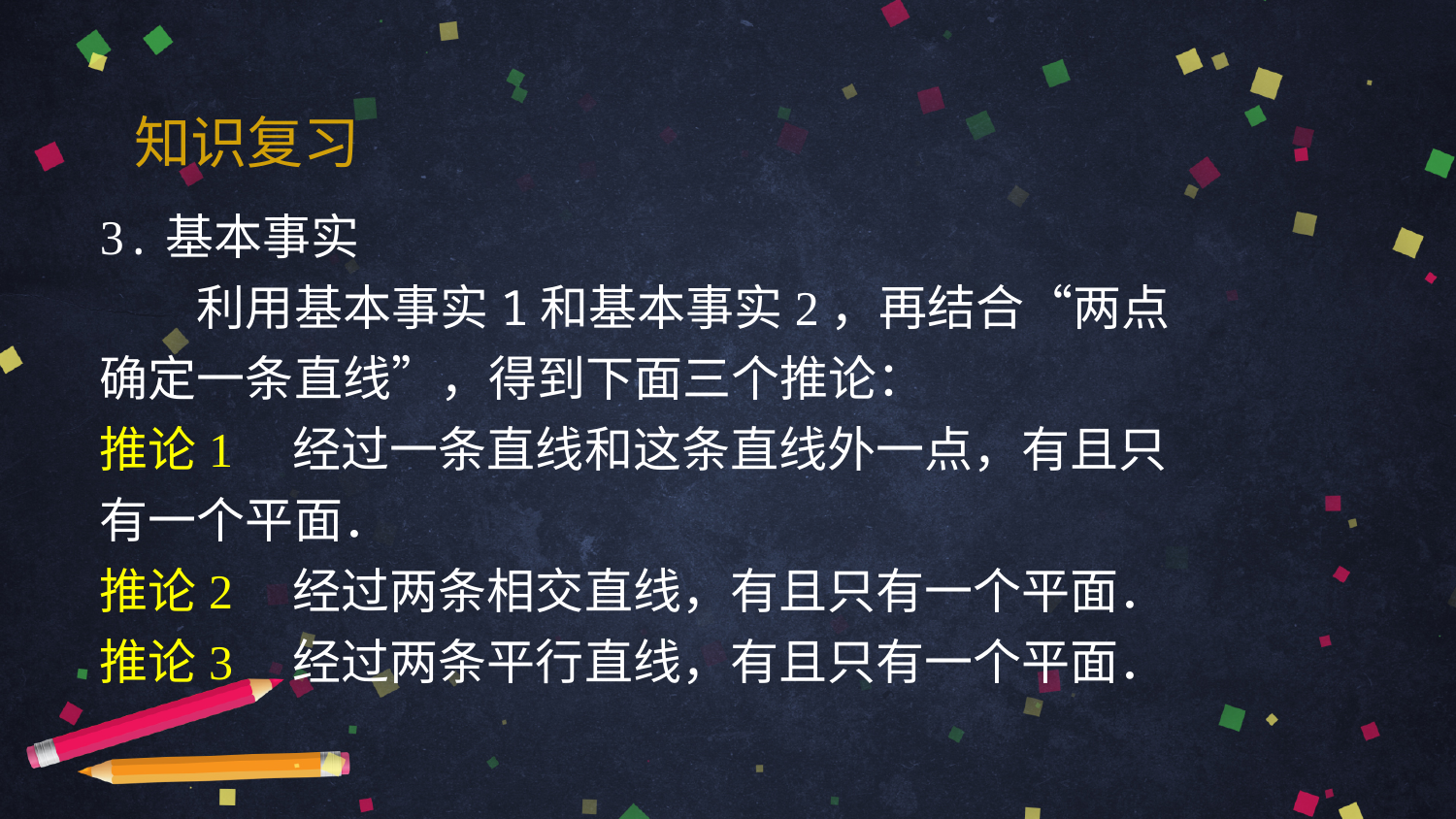

知识复习
3.基本事实
　　利用基本事实1和基本事实2，再结合“两点
确定一条直线”，得到下面三个推论：
推论1　经过一条直线和这条直线外一点，有且只
有一个平面．
推论2　经过两条相交直线，有且只有一个平面．
推论3　经过两条平行直线，有且只有一个平面．